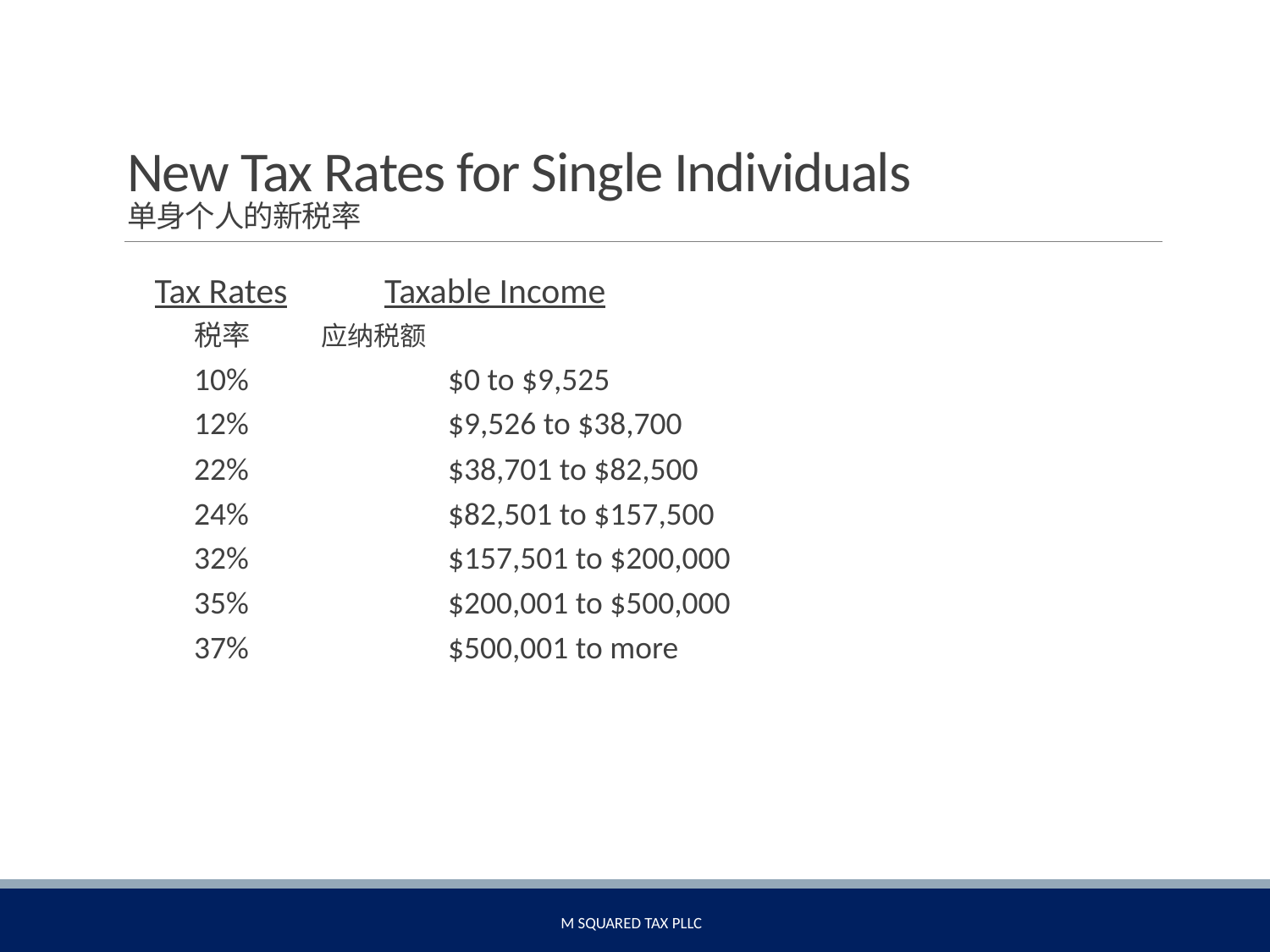

# New Tax Rates for Single Individuals 单身个人的新税率
   Tax Rates	Taxable Income
税率        	应纳税额
10%		$0 to $9,525
12%		$9,526 to $38,700
22%		$38,701 to $82,500
24%		$82,501 to $157,500
32%		$157,501 to $200,000
35%		$200,001 to $500,000
37%		$500,001 to more

M Squared Tax PLLC